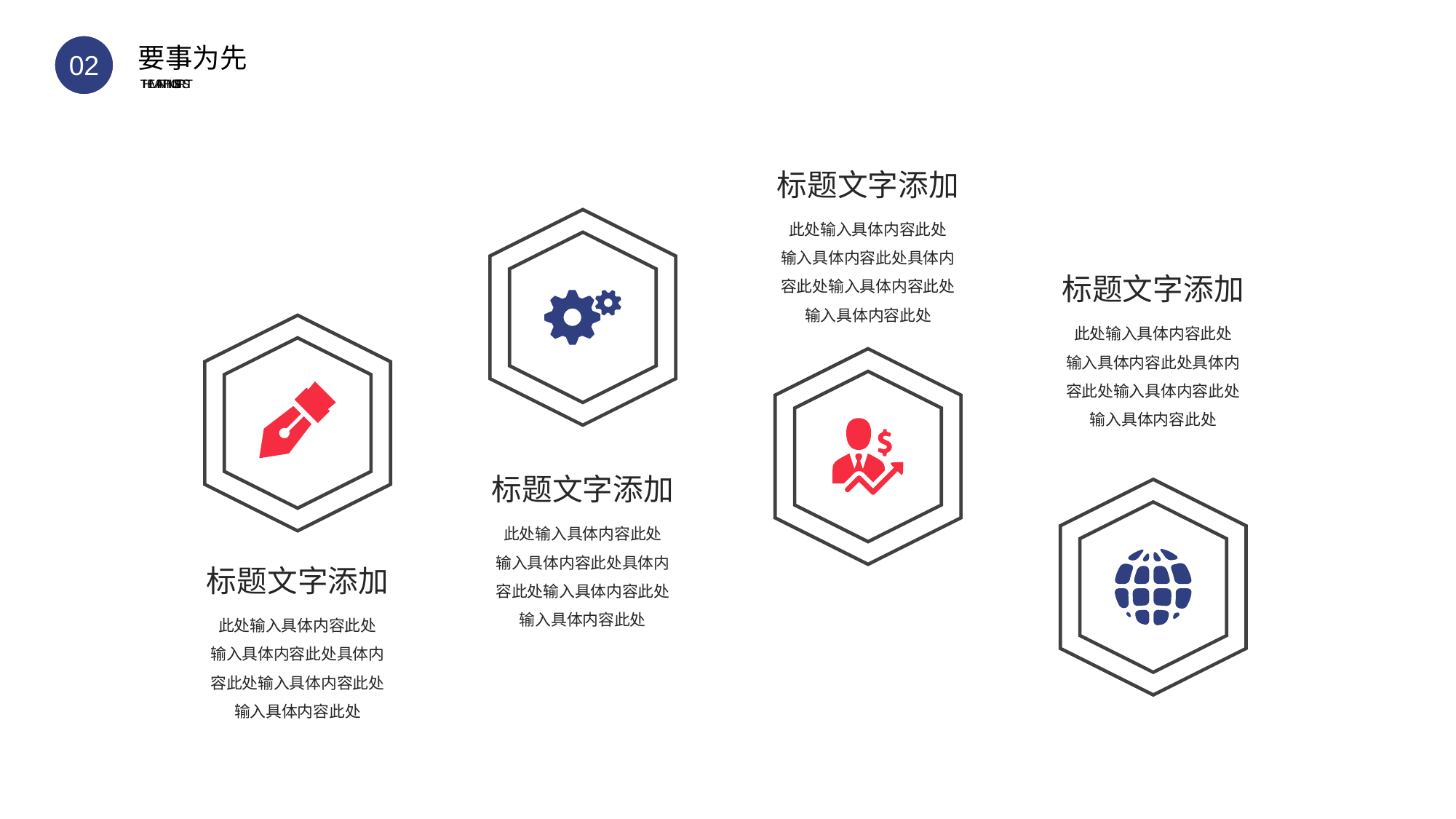

BY YUSHEN

02
要事为先
THE MAIN THING IS FIRST
标题文字添加
此处输入具体内容此处
输入具体内容此处具体内容此处输入具体内容此处输入具体内容此处

标题文字添加
此处输入具体内容此处
输入具体内容此处具体内容此处输入具体内容此处输入具体内容此处
标题文字添加
此处输入具体内容此处
输入具体内容此处具体内容此处输入具体内容此处输入具体内容此处

标题文字添加
此处输入具体内容此处
输入具体内容此处具体内容此处输入具体内容此处输入具体内容此处